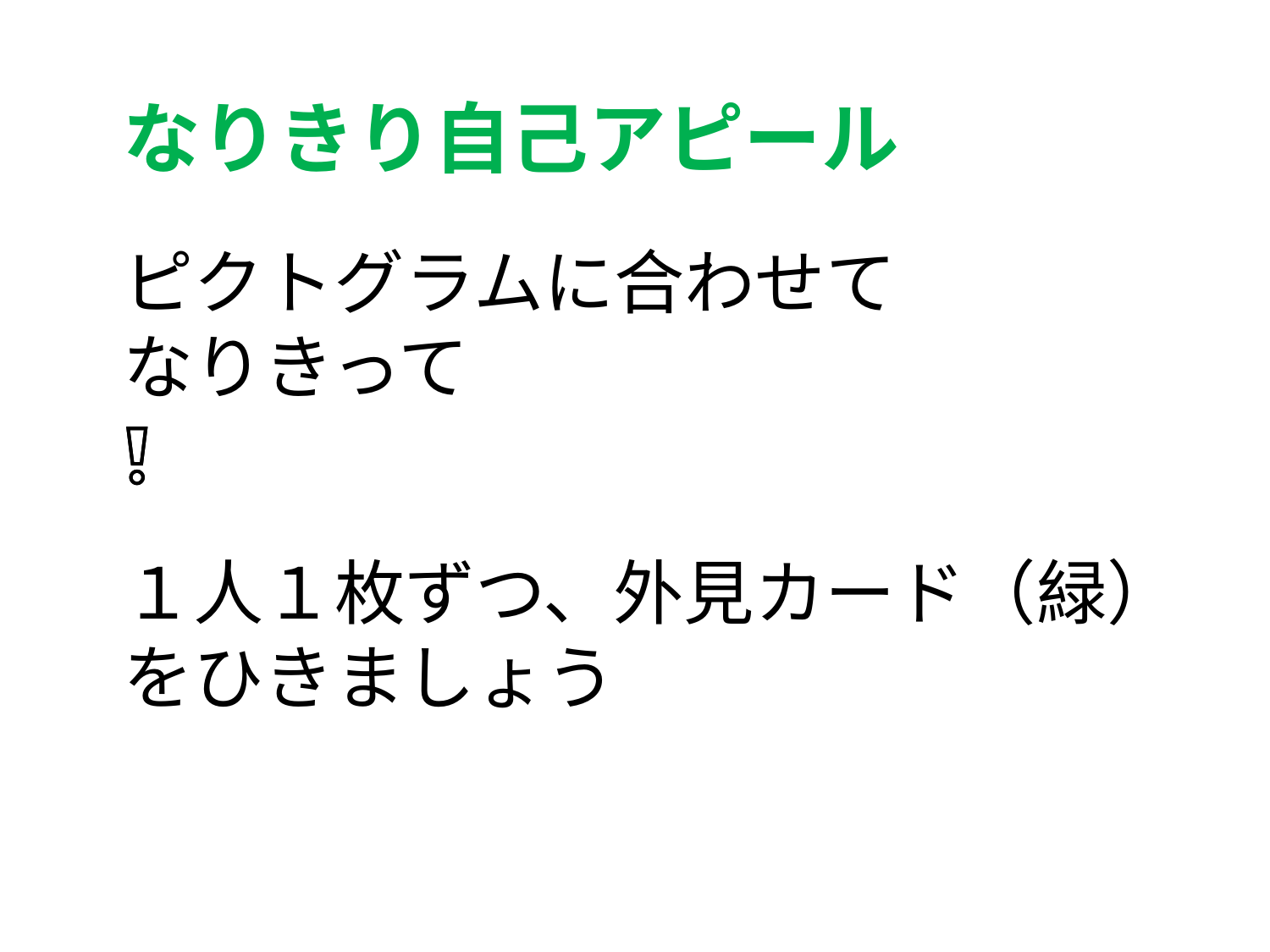

なりきり自己アピール
ピクトグラムに合わせて
なりきって
自己アピールしてみよう❕❕
１人１枚ずつ、外見カード（緑）をひきましょう